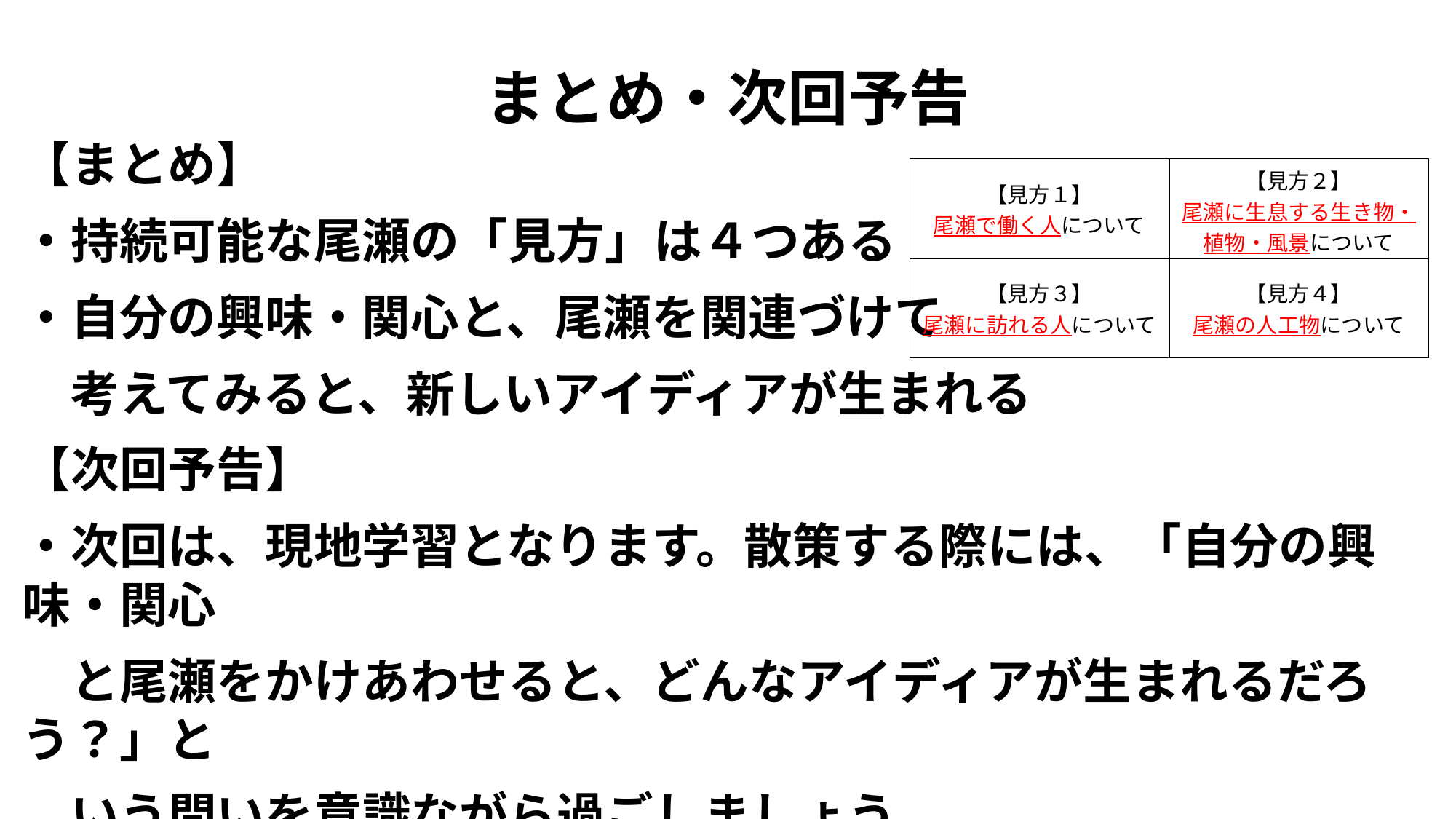

# まとめ・次回予告

【まとめ】
・持続可能な尾瀬の「見方」は４つある
・自分の興味・関心と、尾瀬を関連づけて
　考えてみると、新しいアイディアが生まれる
【次回予告】
・次回は、現地学習となります。散策する際には、「自分の興味・関心
　と尾瀬をかけあわせると、どんなアイディアが生まれるだろう？」と
　いう問いを意識ながら過ごしましょう。
・体全体／五感（視・聴・味・嗅・触）を意識して散策していきましょう
| 【見方１】 尾瀬で働く人について | 【見方２】 尾瀬に生息する生き物・植物・風景について |
| --- | --- |
| 【見方３】 尾瀬に訪れる人について | 【見方４】 尾瀬の人工物について |